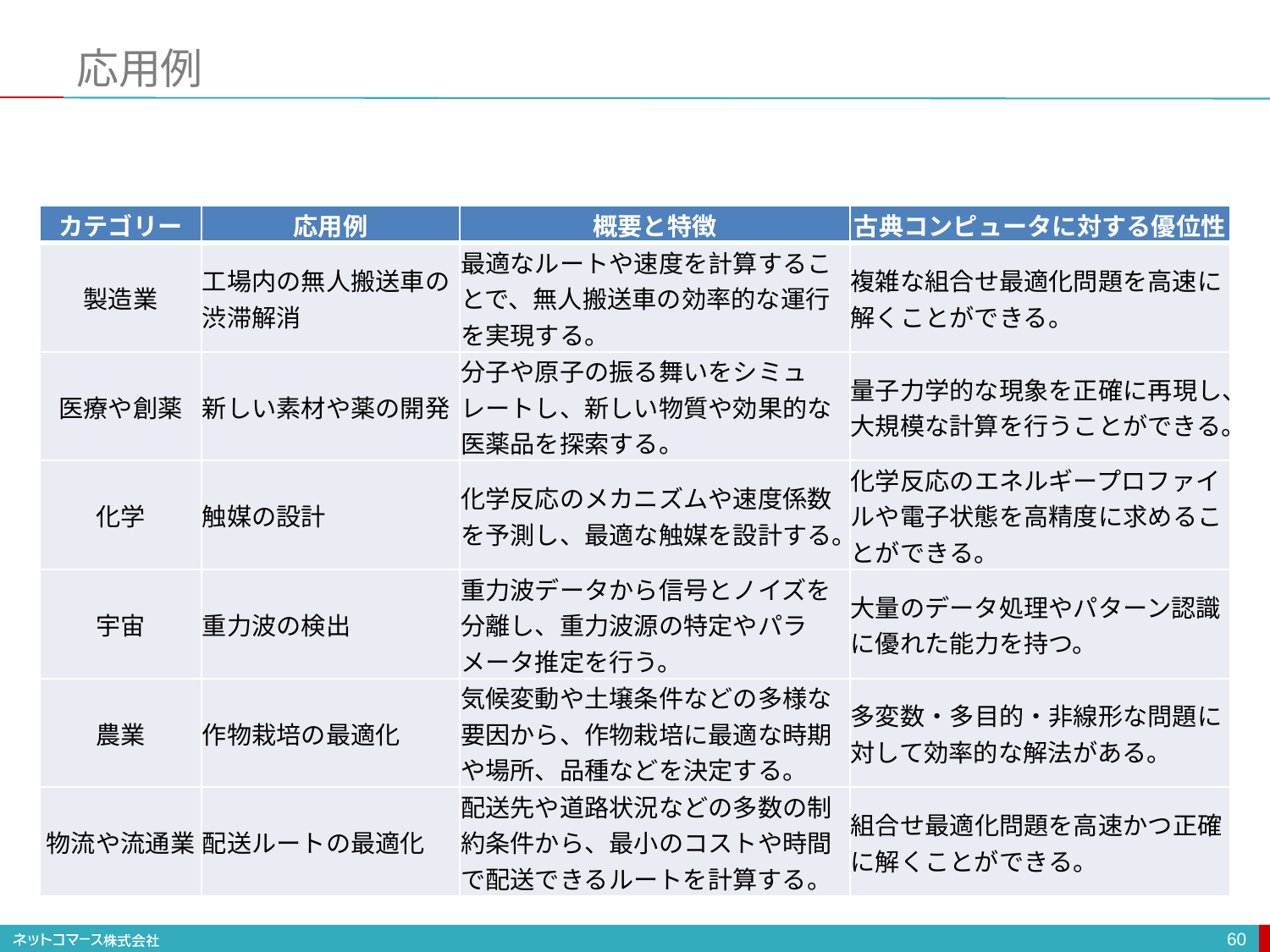

# 応用例
| カテゴリー | 応用例 | 概要と特徴 | 古典コンピュータに対する優位性 |
| --- | --- | --- | --- |
| 製造業 | 工場内の無人搬送車の渋滞解消 | 最適なルートや速度を計算することで、無人搬送車の効率的な運行を実現する。 | 複雑な組合せ最適化問題を高速に解くことができる。 |
| 医療や創薬 | 新しい素材や薬の開発 | 分子や原子の振る舞いをシミュレートし、新しい物質や効果的な医薬品を探索する。 | 量子力学的な現象を正確に再現し、大規模な計算を行うことができる。 |
| 化学 | 触媒の設計 | 化学反応のメカニズムや速度係数を予測し、最適な触媒を設計する。 | 化学反応のエネルギープロファイルや電子状態を高精度に求めることができる。 |
| 宇宙 | 重力波の検出 | 重力波データから信号とノイズを分離し、重力波源の特定やパラメータ推定を行う。 | 大量のデータ処理やパターン認識に優れた能力を持つ。 |
| 農業 | 作物栽培の最適化 | 気候変動や土壌条件などの多様な要因から、作物栽培に最適な時期や場所、品種などを決定する。 | 多変数・多目的・非線形な問題に対して効率的な解法がある。 |
| 物流や流通業 | 配送ルートの最適化 | 配送先や道路状況などの多数の制約条件から、最小のコストや時間で配送できるルートを計算する。 | 組合せ最適化問題を高速かつ正確に解くことができる。 |
60